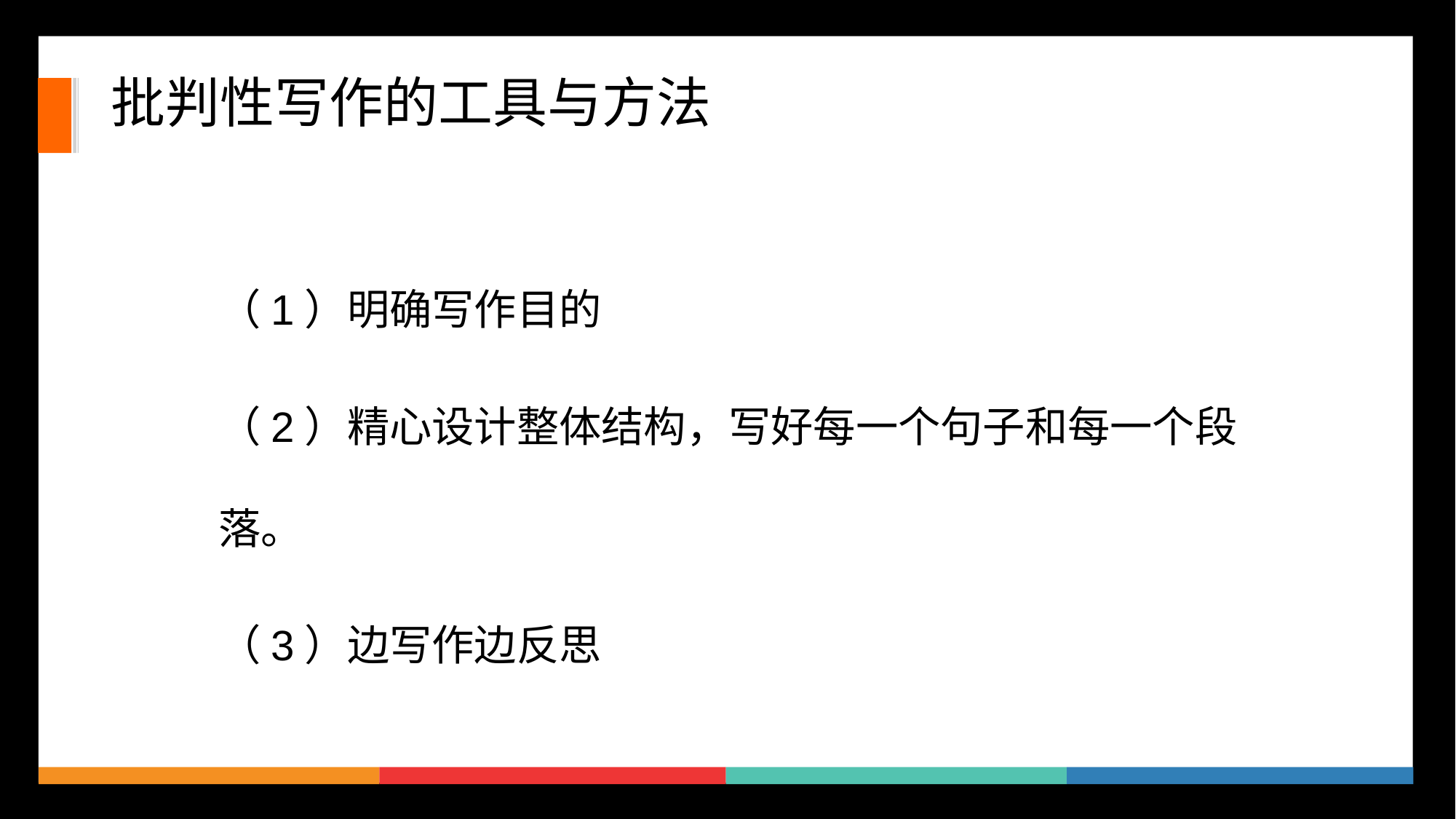

# 批判性写作的工具与方法

（1）明确写作目的
（2）精心设计整体结构，写好每一个句子和每一个段落。
（3）边写作边反思